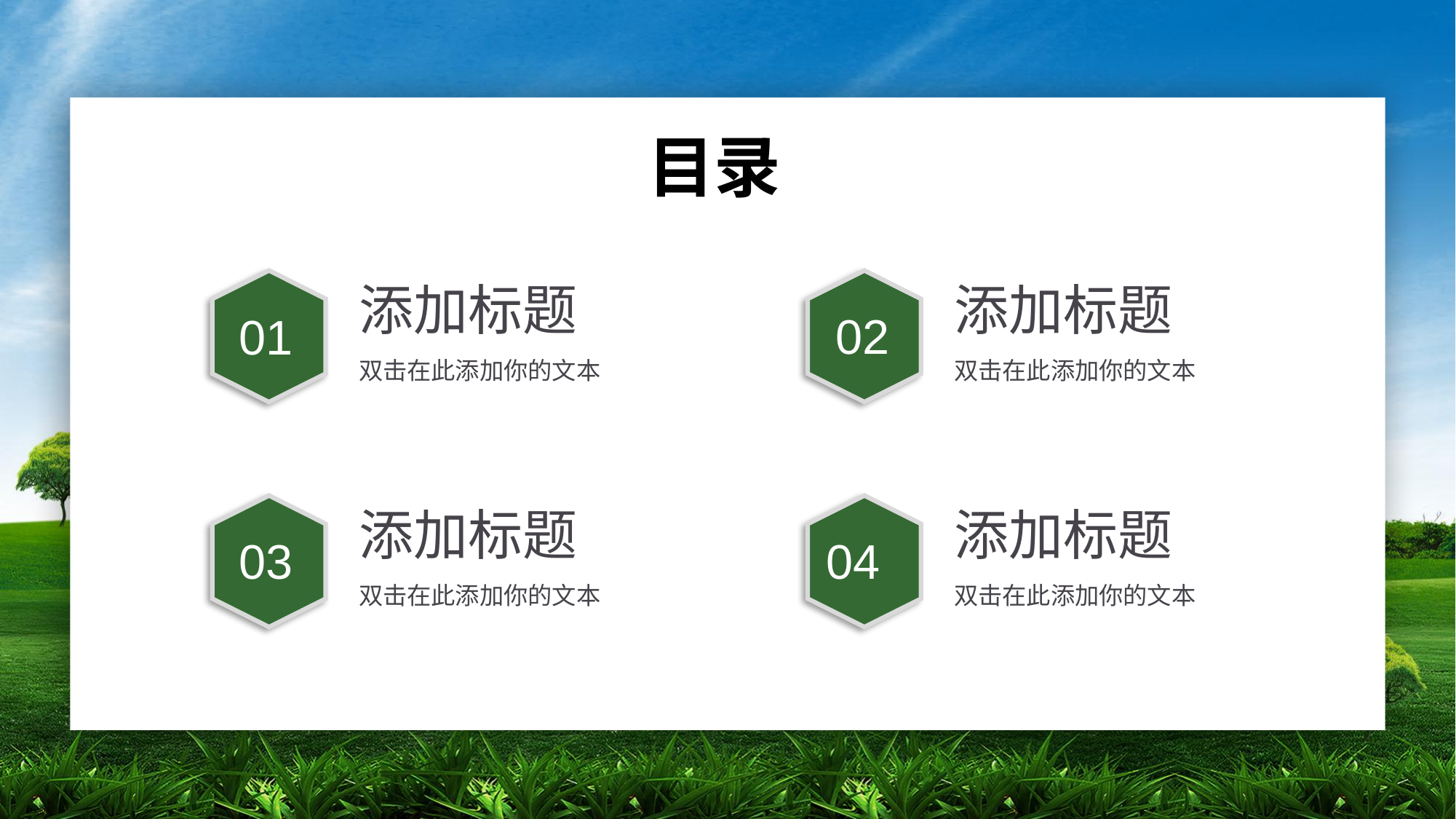

目录
添加标题
双击在此添加你的文本
01
添加标题
双击在此添加你的文本
02

添加标题
双击在此添加你的文本
03
添加标题
双击在此添加你的文本
04